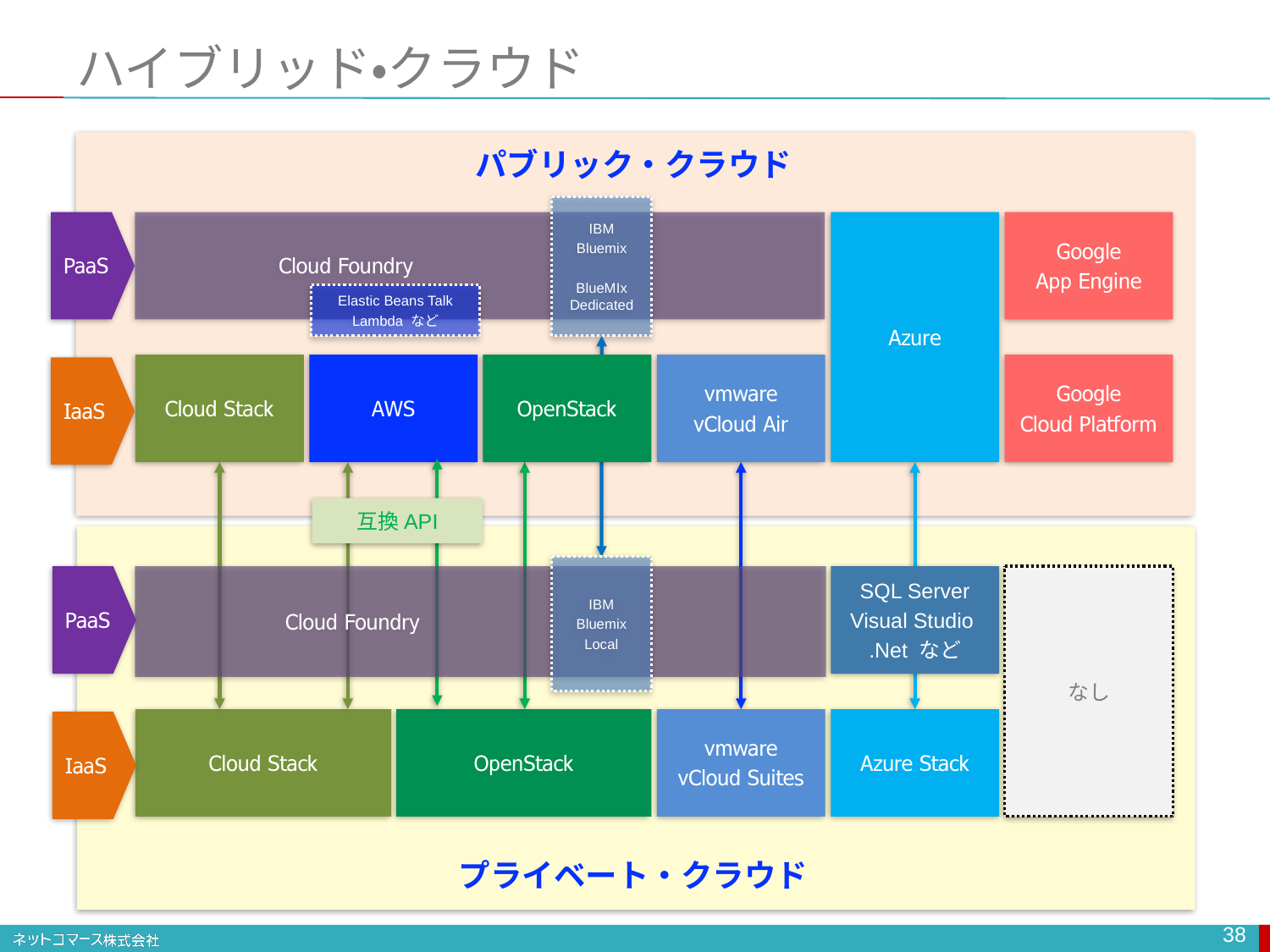

# ハイブリッド・クラウド

パブリック・クラウド
IBM
Bluemix

BlueMIx Dedicated
PaaS
                    Cloud Foundry
Azure
Google
App Engine
Elastic Beans Talk
Lambda など
Cloud Stack
AWS
OpenStack
vmware
vCloud Air
Google
Cloud Platform
IaaS
互換API

IBM
Bluemix
Local
SQL Server
Visual Studio
.Net など
PaaS
                     Cloud Foundry
なし
OpenStack
vmware
vCloud Suites
Azure Stack
Cloud Stack
IaaS
プライベート・クラウド
38